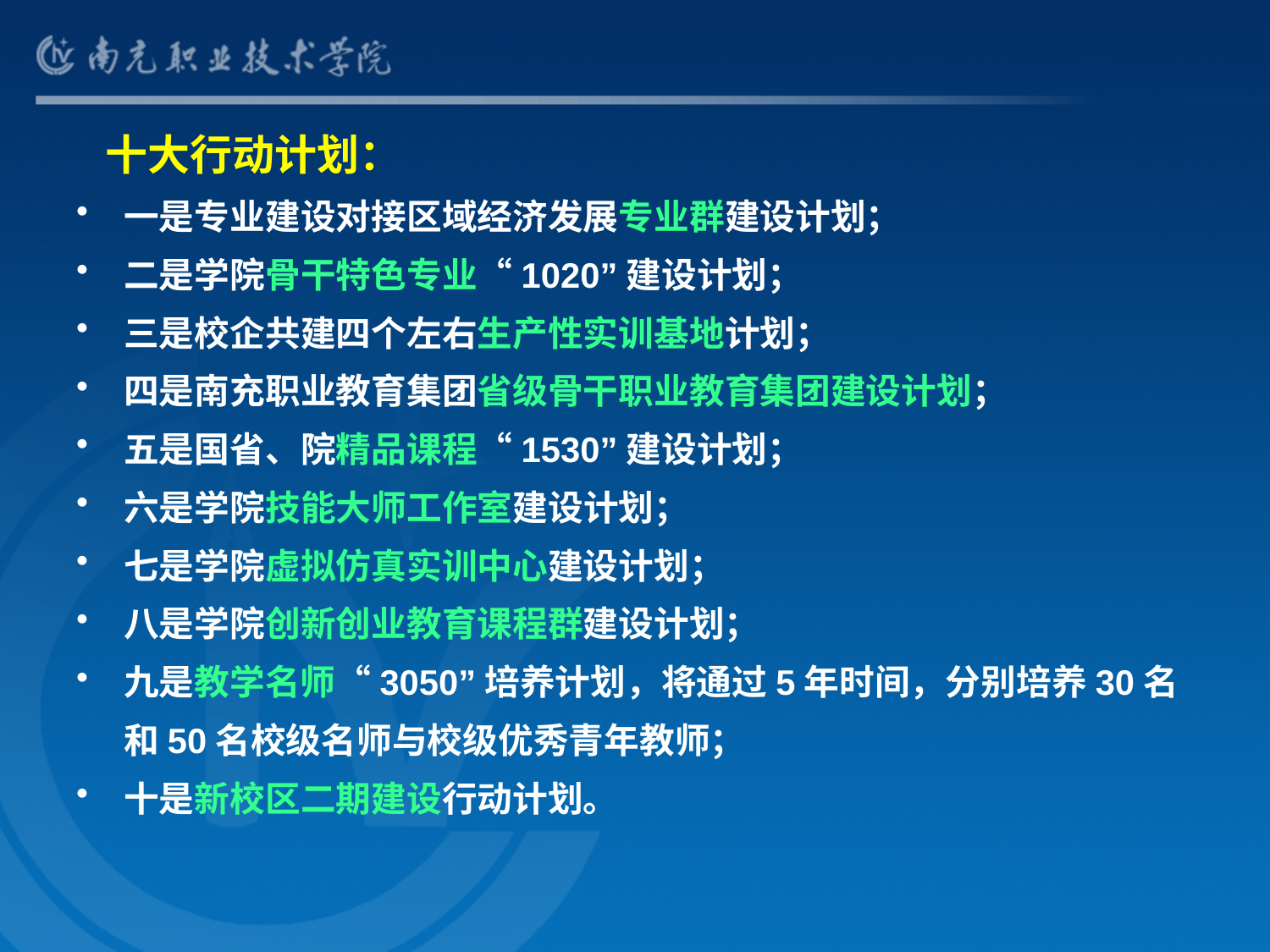

#
  十大行动计划：
一是专业建设对接区域经济发展专业群建设计划；
二是学院骨干特色专业“1020”建设计划；
三是校企共建四个左右生产性实训基地计划；
四是南充职业教育集团省级骨干职业教育集团建设计划；
五是国省、院精品课程“1530”建设计划；
六是学院技能大师工作室建设计划；
七是学院虚拟仿真实训中心建设计划；
八是学院创新创业教育课程群建设计划；
九是教学名师“3050”培养计划，将通过5年时间，分别培养30名和50名校级名师与校级优秀青年教师；
十是新校区二期建设行动计划。